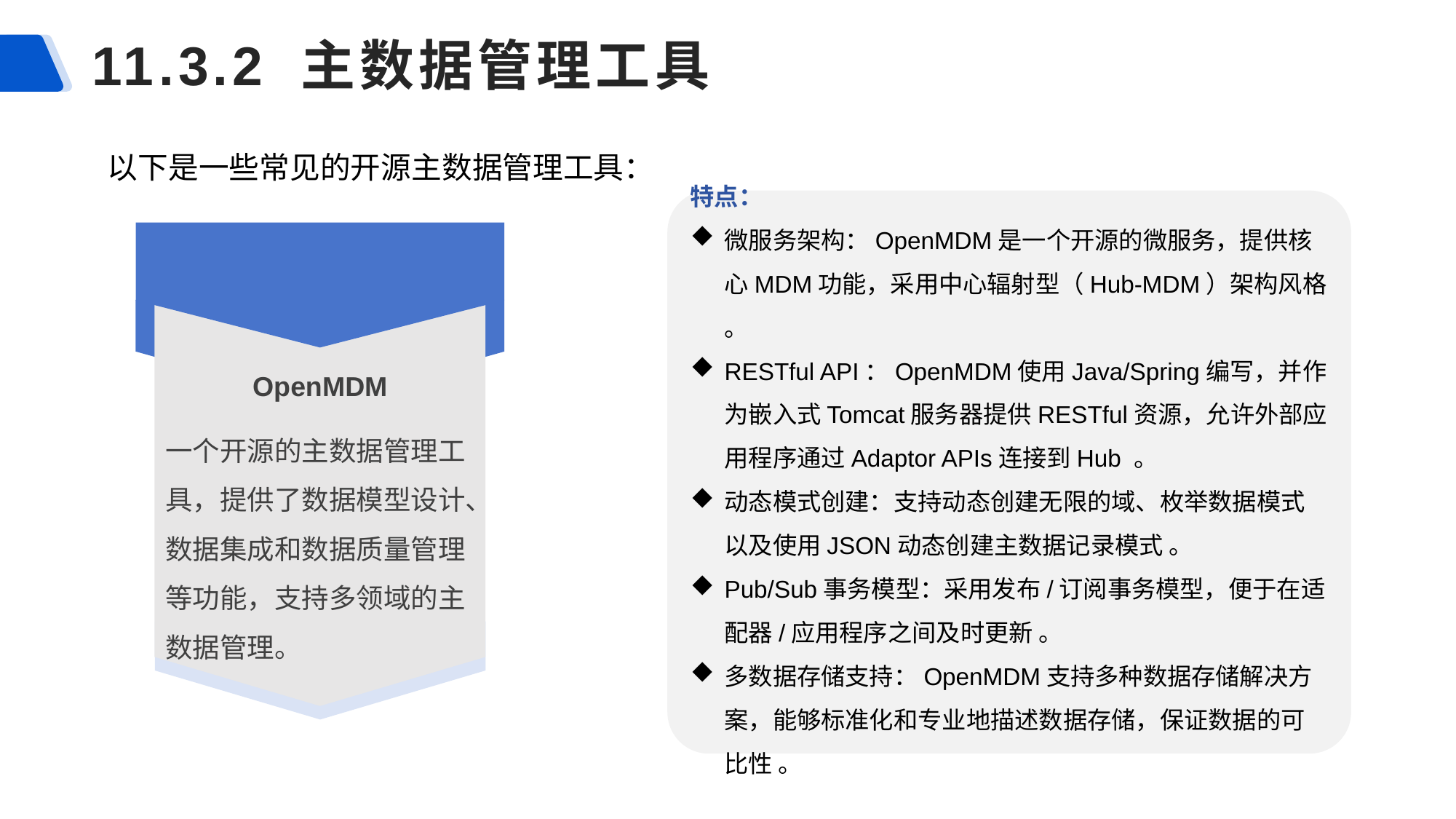

# 11.3.2 主数据管理工具
以下是一些常见的开源主数据管理工具：
特点：
微服务架构：OpenMDM是一个开源的微服务，提供核心MDM功能，采用中心辐射型（Hub-MDM）架构风格 。
RESTful API：OpenMDM使用Java/Spring编写，并作为嵌入式Tomcat服务器提供RESTful资源，允许外部应用程序通过Adaptor APIs连接到Hub 。
动态模式创建：支持动态创建无限的域、枚举数据模式以及使用JSON动态创建主数据记录模式 。
Pub/Sub事务模型：采用发布/订阅事务模型，便于在适配器/应用程序之间及时更新 。
多数据存储支持：OpenMDM支持多种数据存储解决方案，能够标准化和专业地描述数据存储，保证数据的可比性 。

OpenMDM
一个开源的主数据管理工具，提供了数据模型设计、数据集成和数据质量管理等功能，支持多领域的主数据管理。